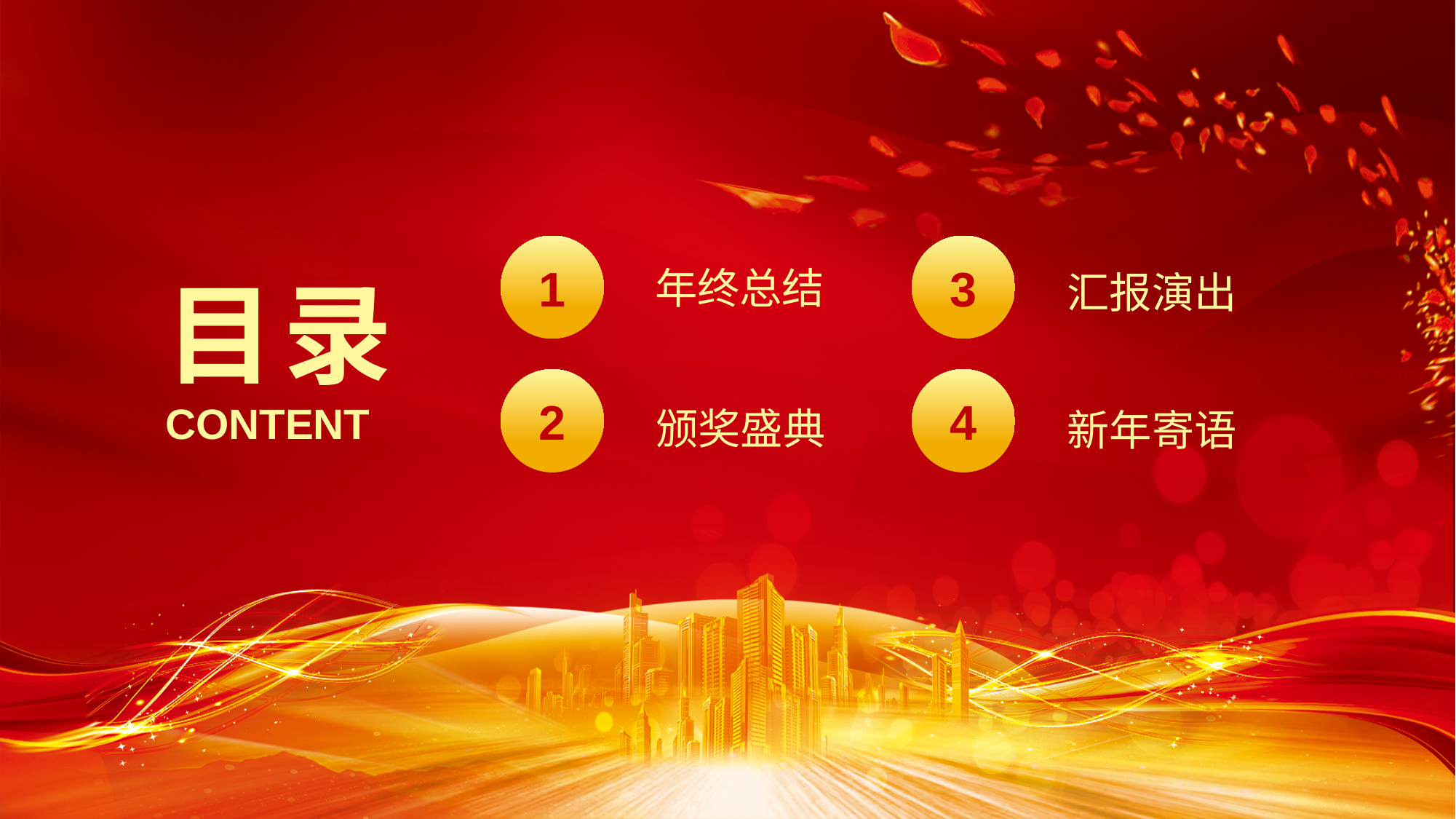

1
年终总结
3
汇报演出
目录
CONTENT
2
颁奖盛典
4
新年寄语